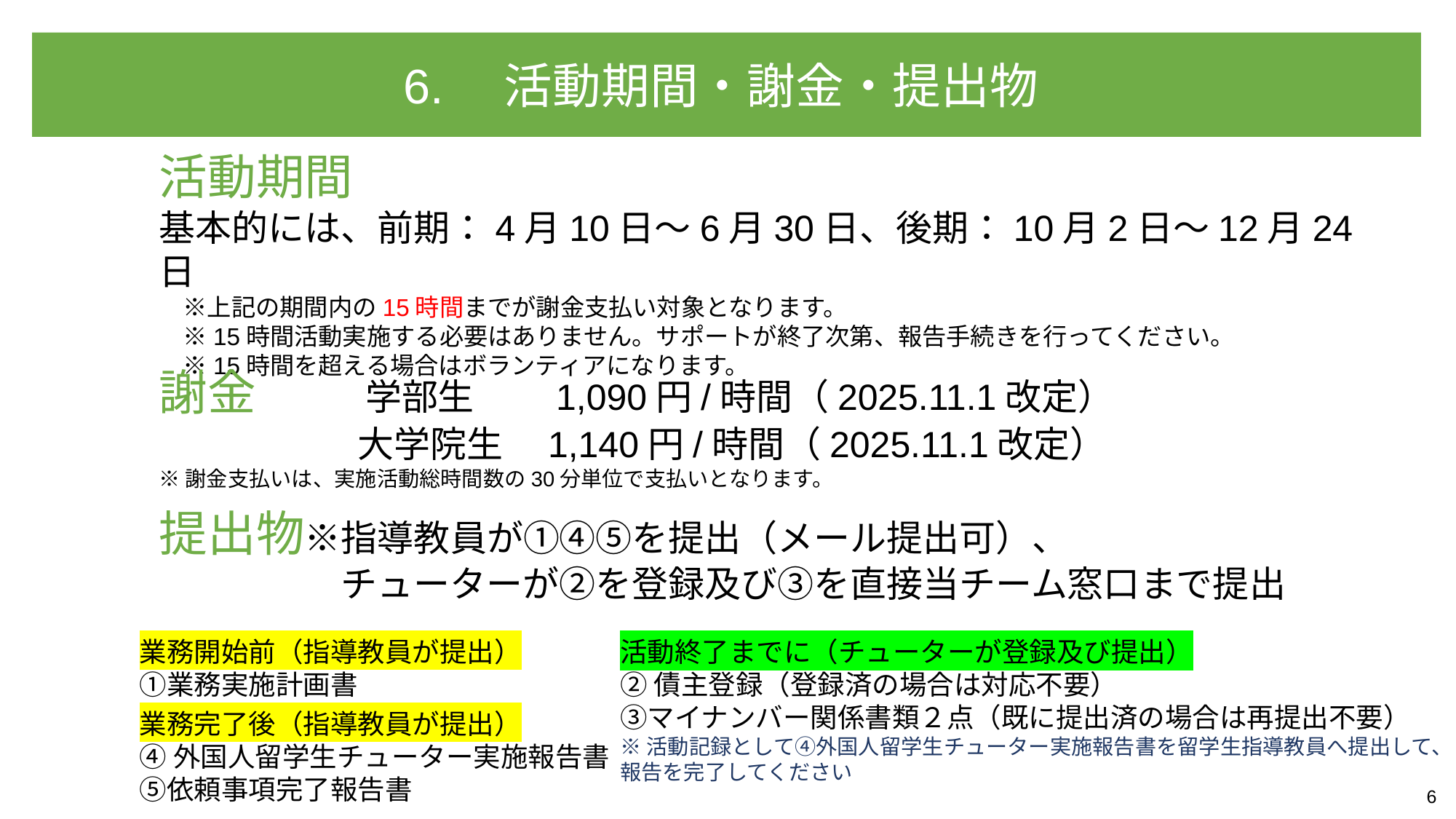

6.　活動期間・謝金・提出物
活動期間
基本的には、前期：4月10日～6月30日、後期：10月2日～12月24日
　※上記の期間内の15時間までが謝金支払い対象となります。
　※15時間活動実施する必要はありません。サポートが終了次第、報告手続きを行ってください。
　※15時間を超える場合はボランティアになります。
謝金　　学部生　　1,090円/時間（2025.11.1改定）
　　　　　  大学院生　1,140円/時間（2025.11.1改定）
※謝金支払いは、実施活動総時間数の30分単位で支払いとなります。
提出物※指導教員が①④⑤を提出（メール提出可）、
　　　　　チューターが②を登録及び③を直接当チーム窓口まで提出
業務開始前（指導教員が提出）
①業務実施計画書
活動終了までに（チューターが登録及び提出）
②債主登録（登録済の場合は対応不要）
③マイナンバー関係書類２点（既に提出済の場合は再提出不要）
※活動記録として④外国人留学生チューター実施報告書を留学生指導教員へ提出して、報告を完了してください
業務完了後（指導教員が提出）
④外国人留学生チューター実施報告書
⑤依頼事項完了報告書
6